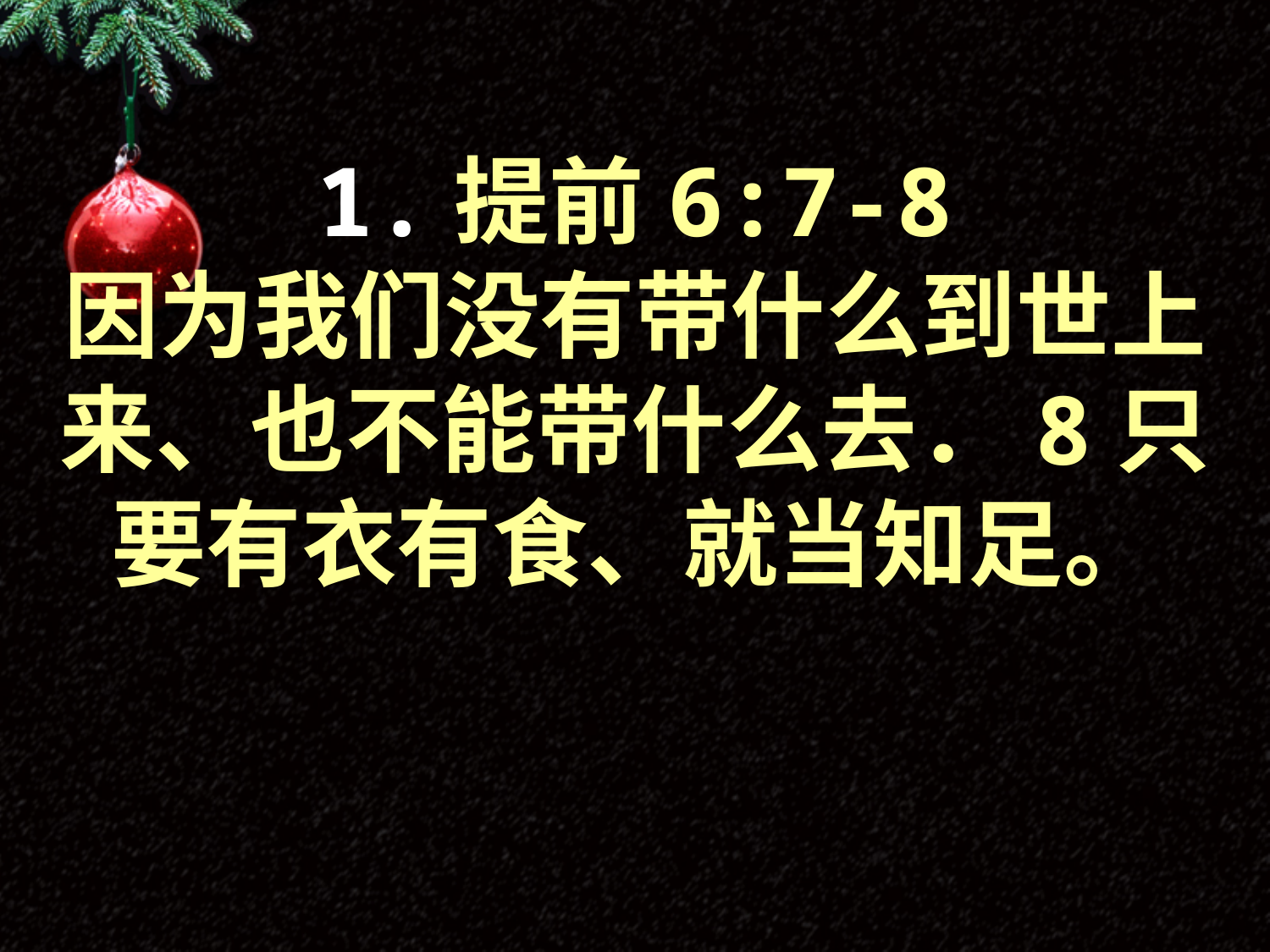

1.提前6:7-8
因为我们没有带什么到世上来、也不能带什么去．8只要有衣有食、就当知足。